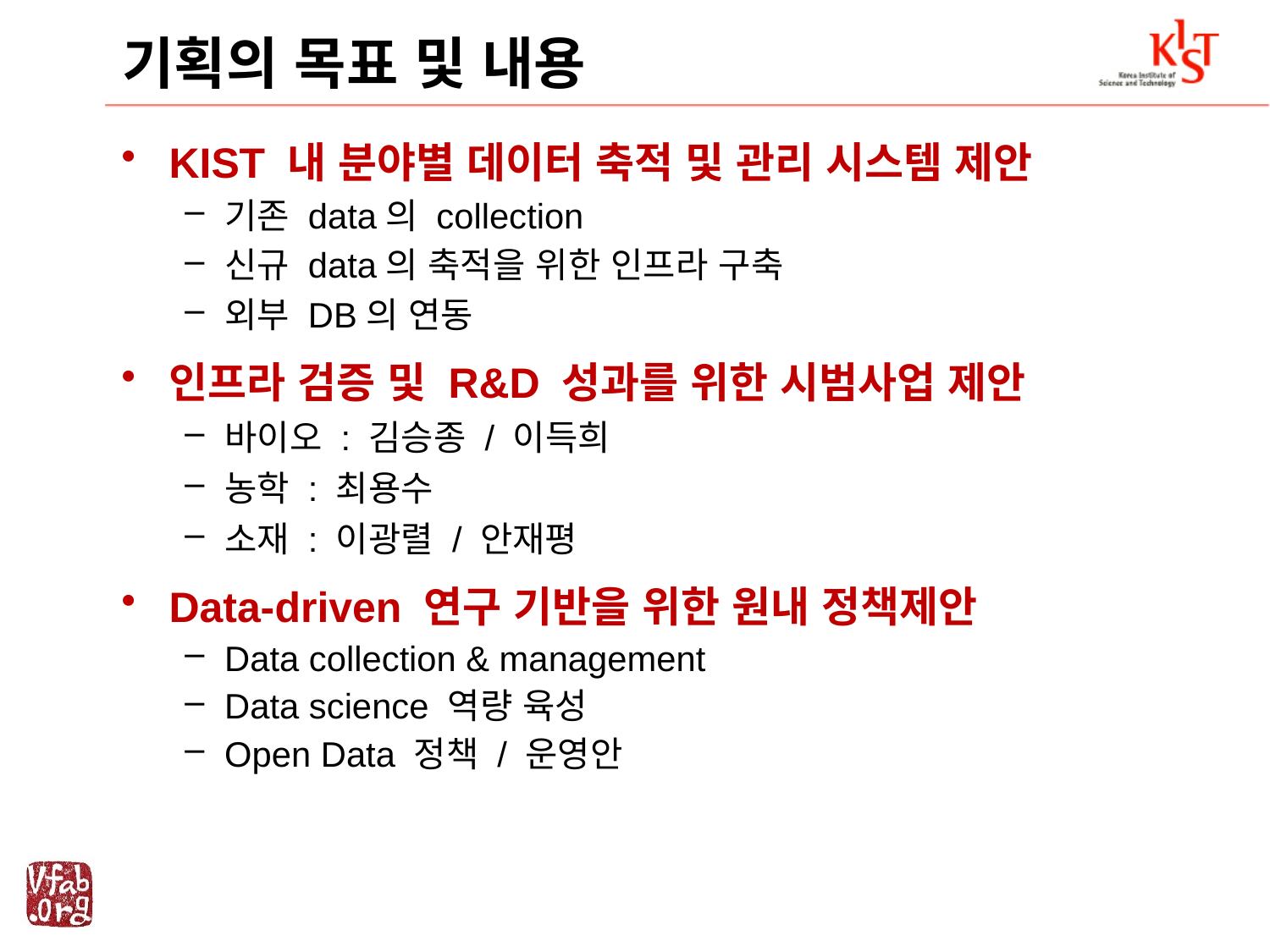

# 기획의 목표 및 내용
KIST 내 분야별 데이터 축적 및 관리 시스템 제안
기존 data의 collection
신규 data의 축적을 위한 인프라 구축
외부 DB의 연동
인프라 검증 및 R&D 성과를 위한 시범사업 제안
바이오 : 김승종 / 이득희
농학 : 최용수
소재 : 이광렬 / 안재평
Data-driven 연구 기반을 위한 원내 정책제안
Data collection & management
Data science 역량 육성
Open Data 정책 / 운영안